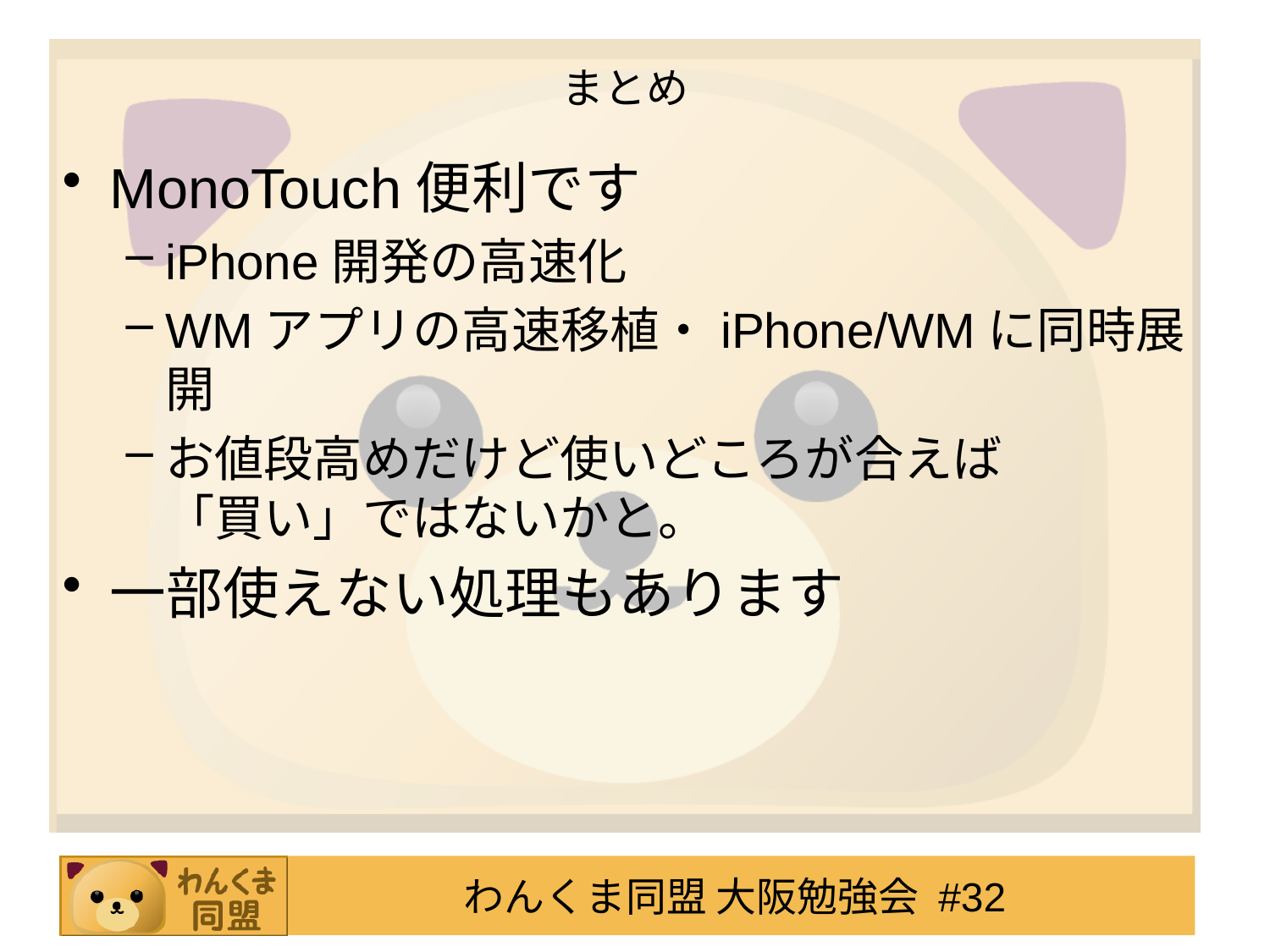

# まとめ
MonoTouch便利です
iPhone開発の高速化
WMアプリの高速移植・iPhone/WMに同時展開
お値段高めだけど使いどころが合えば
「買い」ではないかと。
一部使えない処理もあります